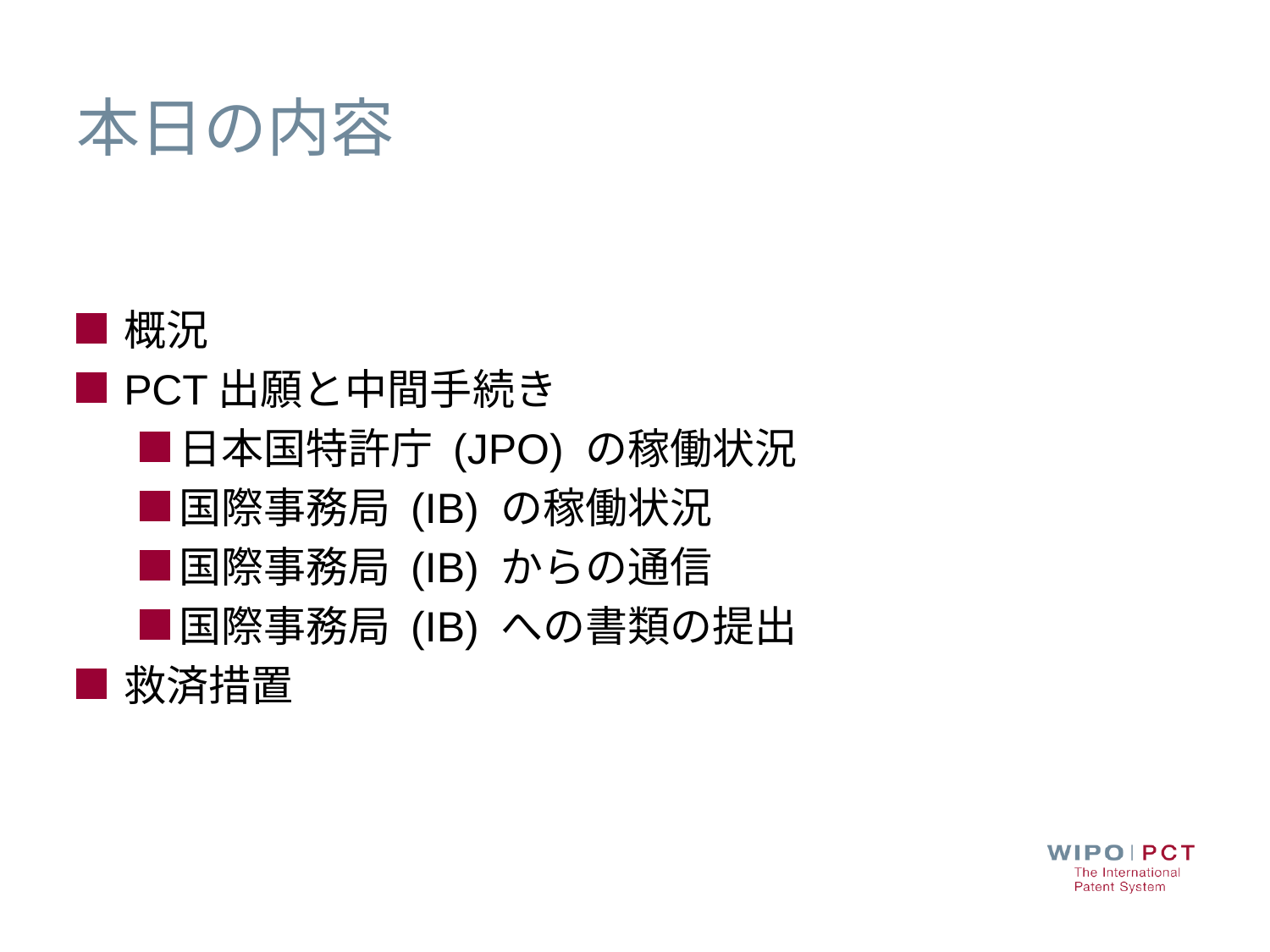

# 本日の内容
概況
PCT出願と中間手続き
日本国特許庁 (JPO) の稼働状況
国際事務局 (IB) の稼働状況
国際事務局 (IB) からの通信
国際事務局 (IB) への書類の提出
救済措置